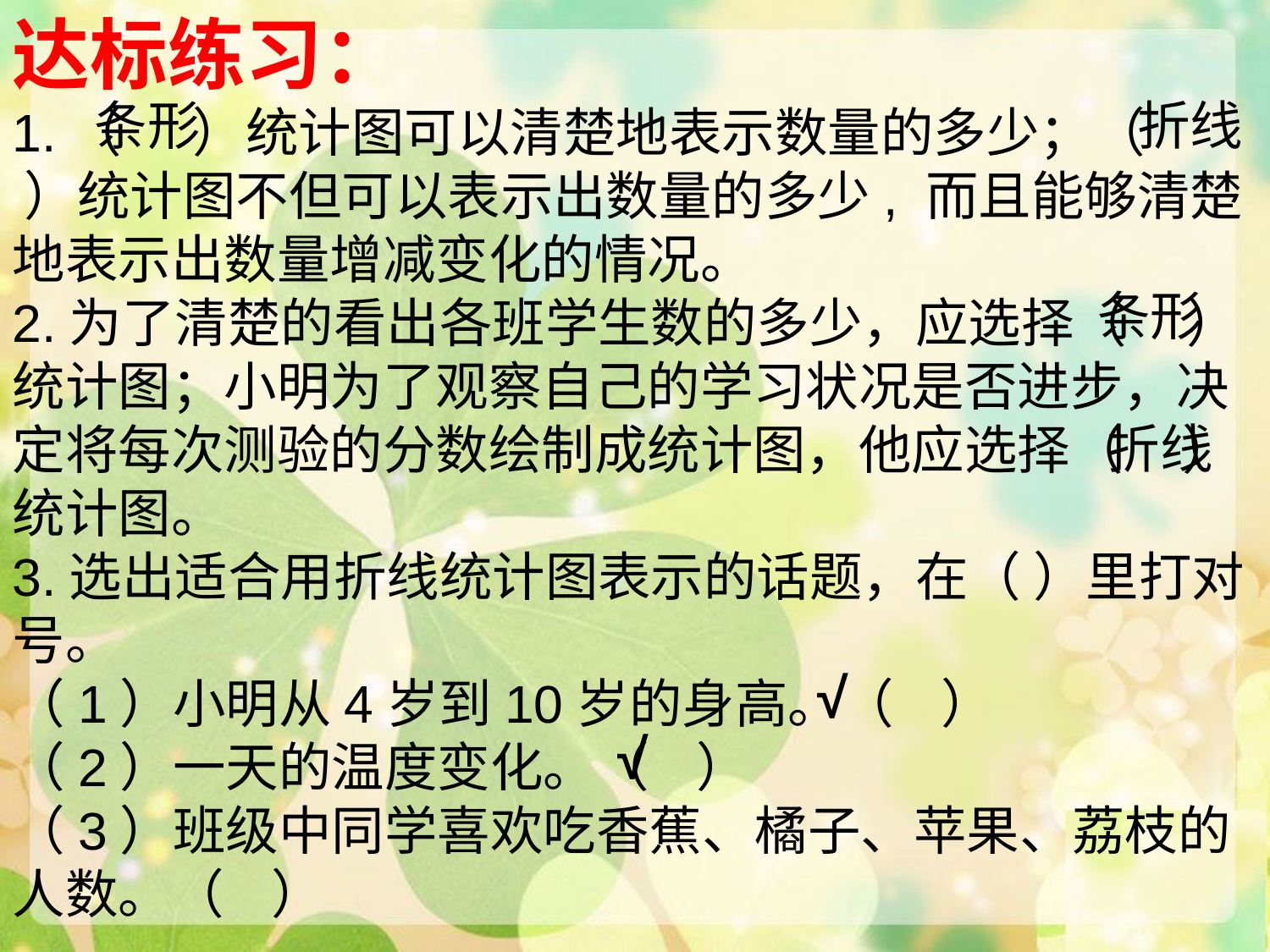

达标练习：
1.（      ）统计图可以清楚地表示数量的多少；（      ）统计图不但可以表示出数量的多少, 而且能够清楚地表示出数量增减变化的情况。
2.为了清楚的看出各班学生数的多少，应选择（     ）统计图；小明为了观察自己的学习状况是否进步，决定将每次测验的分数绘制成统计图，他应选择（     ）统计图。
3.选出适合用折线统计图表示的话题，在（ ）里打对号。
（1）小明从4岁到10岁的身高。（    ）
（2）一天的温度变化。（    ）
（3）班级中同学喜欢吃香蕉、橘子、苹果、荔枝的人数。（    ）
折线
条形
条形
折线
√
√